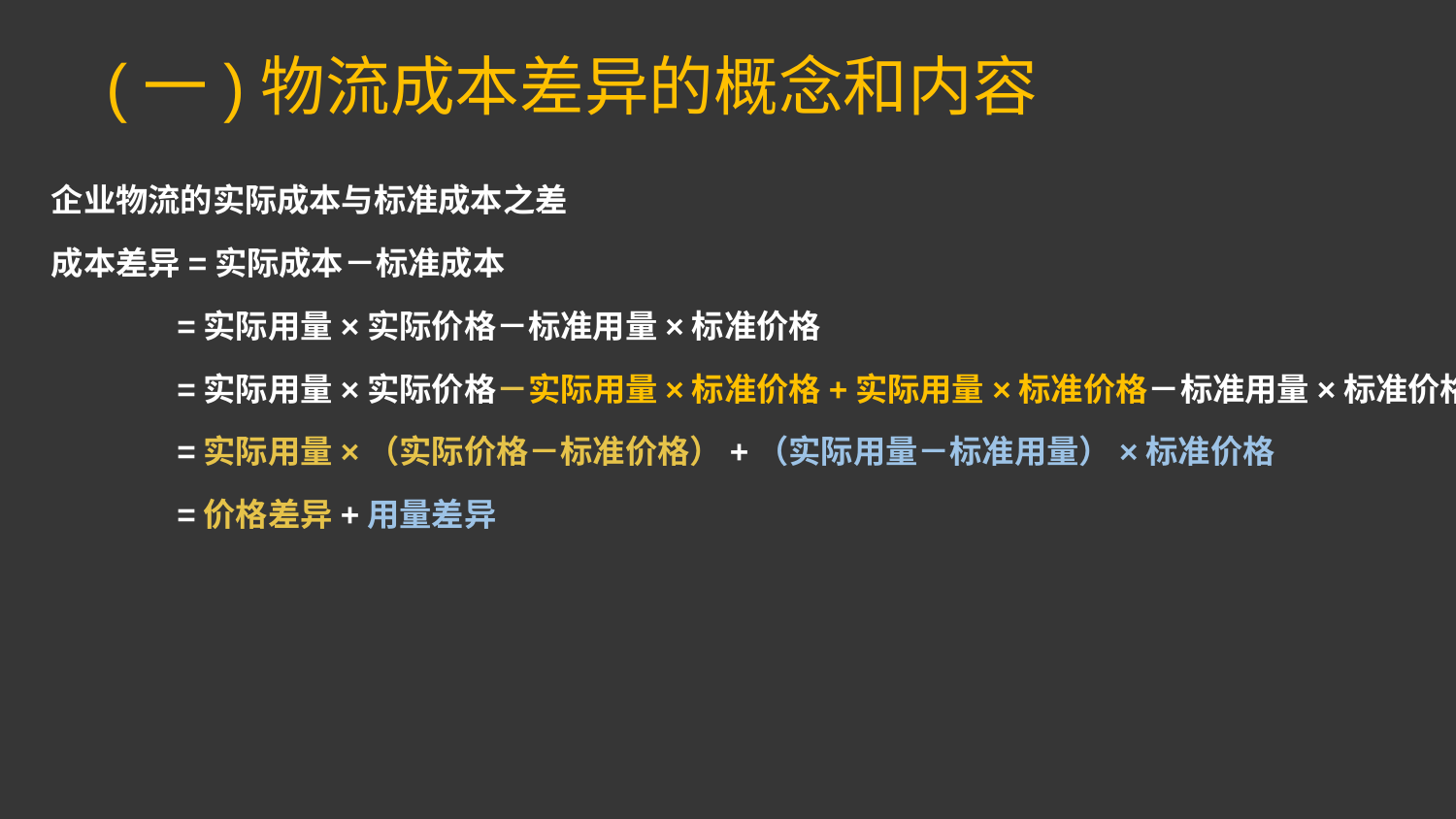

(一)物流成本差异的概念和内容
企业物流的实际成本与标准成本之差
成本差异=实际成本－标准成本
              =实际用量×实际价格－标准用量×标准价格
              =实际用量×实际价格－实际用量×标准价格+实际用量×标准价格－标准用量×标准价格
              =实际用量×（实际价格－标准价格）+（实际用量－标准用量）×标准价格
              =价格差异+用量差异